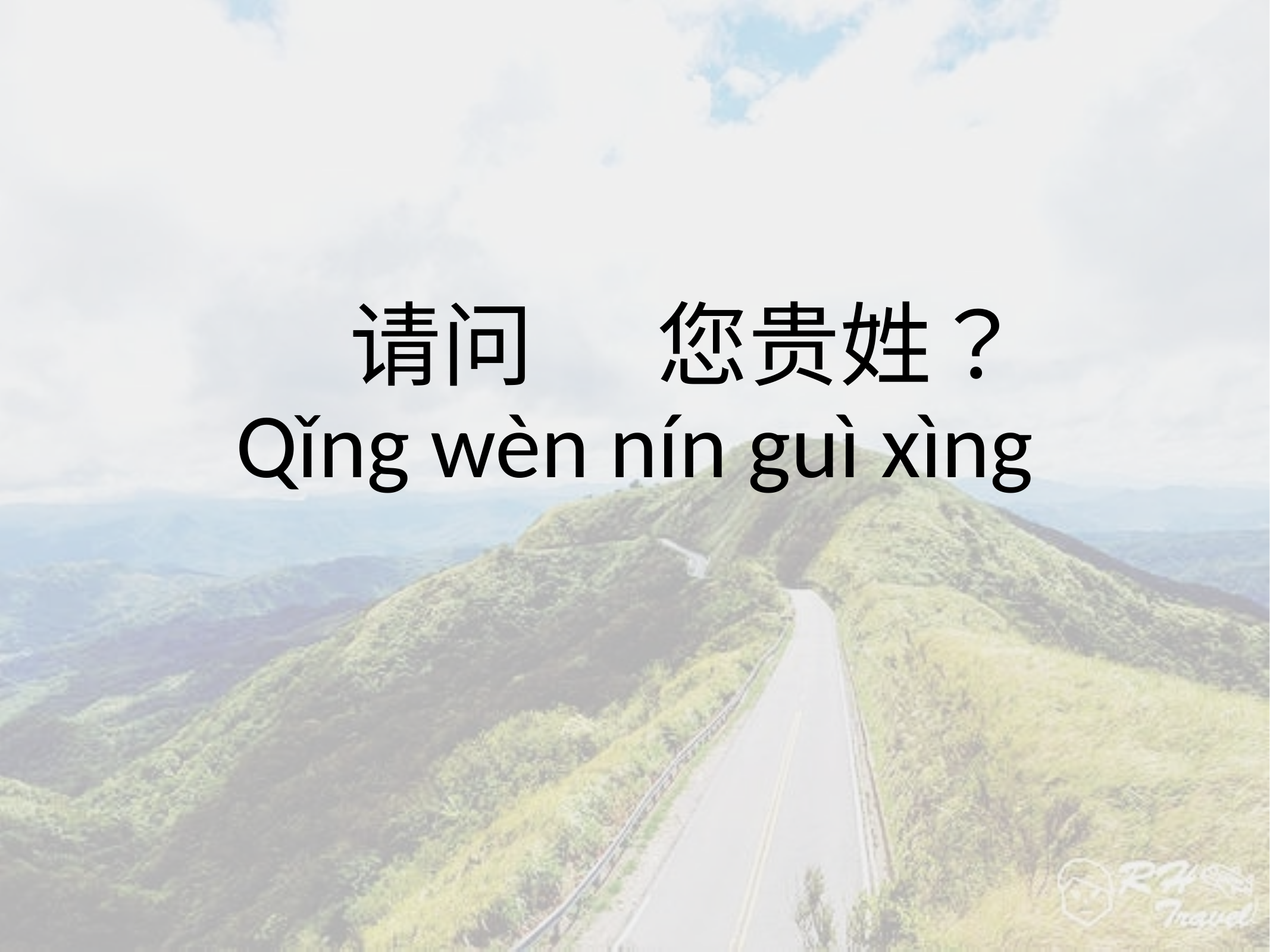

#
    请问      您贵姓？
Qǐng wèn nín guì xìng